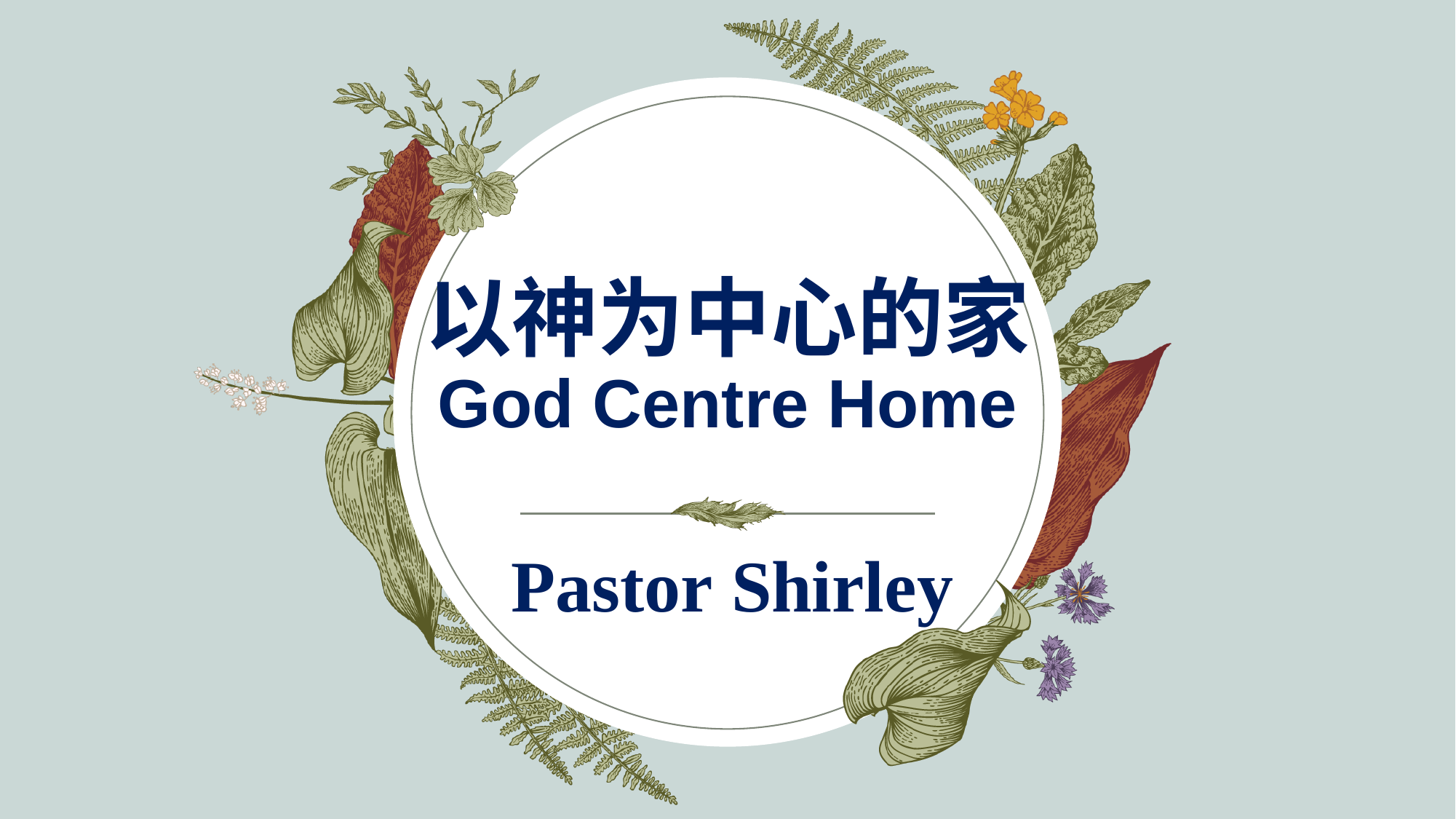

# 以神为中心的家 God Centre Home
Pastor Shirley